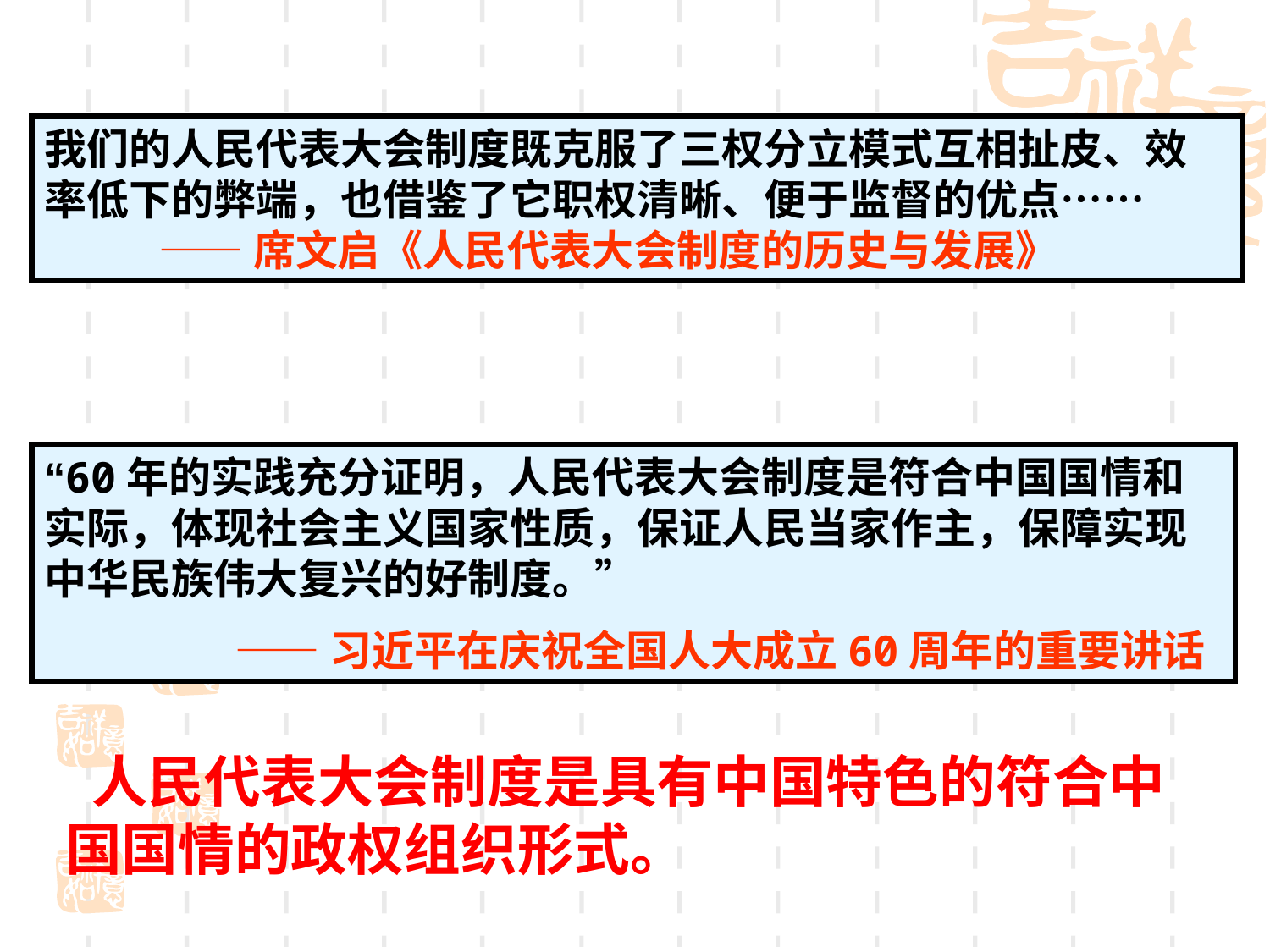

我们的人民代表大会制度既克服了三权分立模式互相扯皮、效率低下的弊端，也借鉴了它职权清晰、便于监督的优点……
            ——席文启《人民代表大会制度的历史与发展》

“60年的实践充分证明，人民代表大会制度是符合中国国情和实际，体现社会主义国家性质，保证人民当家作主，保障实现中华民族伟大复兴的好制度。”
                    ——习近平在庆祝全国人大成立60周年的重要讲话

 人民代表大会制度是具有中国特色的符合中国国情的政权组织形式。